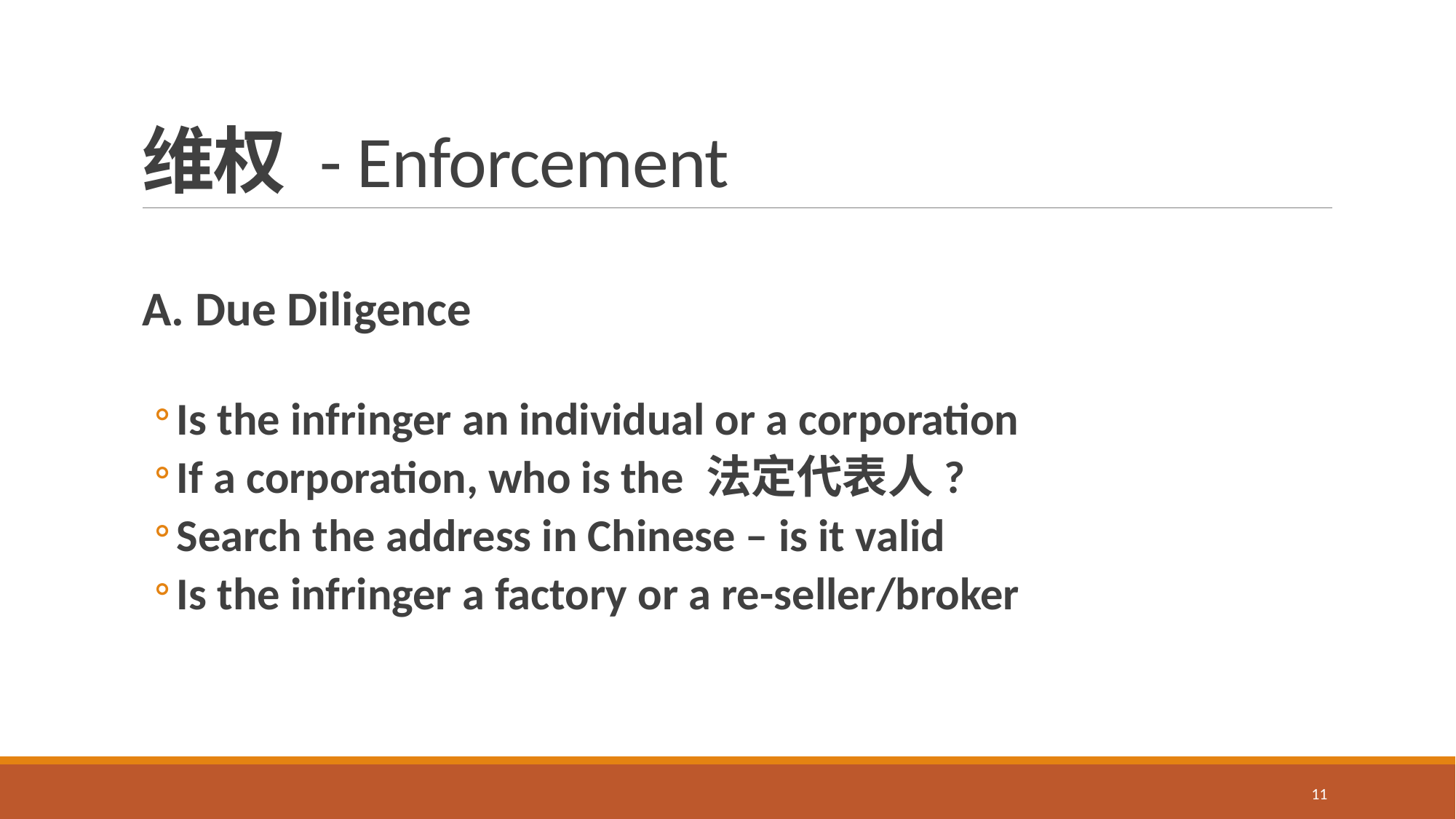

# 维权 - Enforcement

A. Due Diligence

Is the infringer an individual or a corporation
If a corporation, who is the 法定代表人?
Search the address in Chinese – is it valid
Is the infringer a factory or a re-seller/broker

11